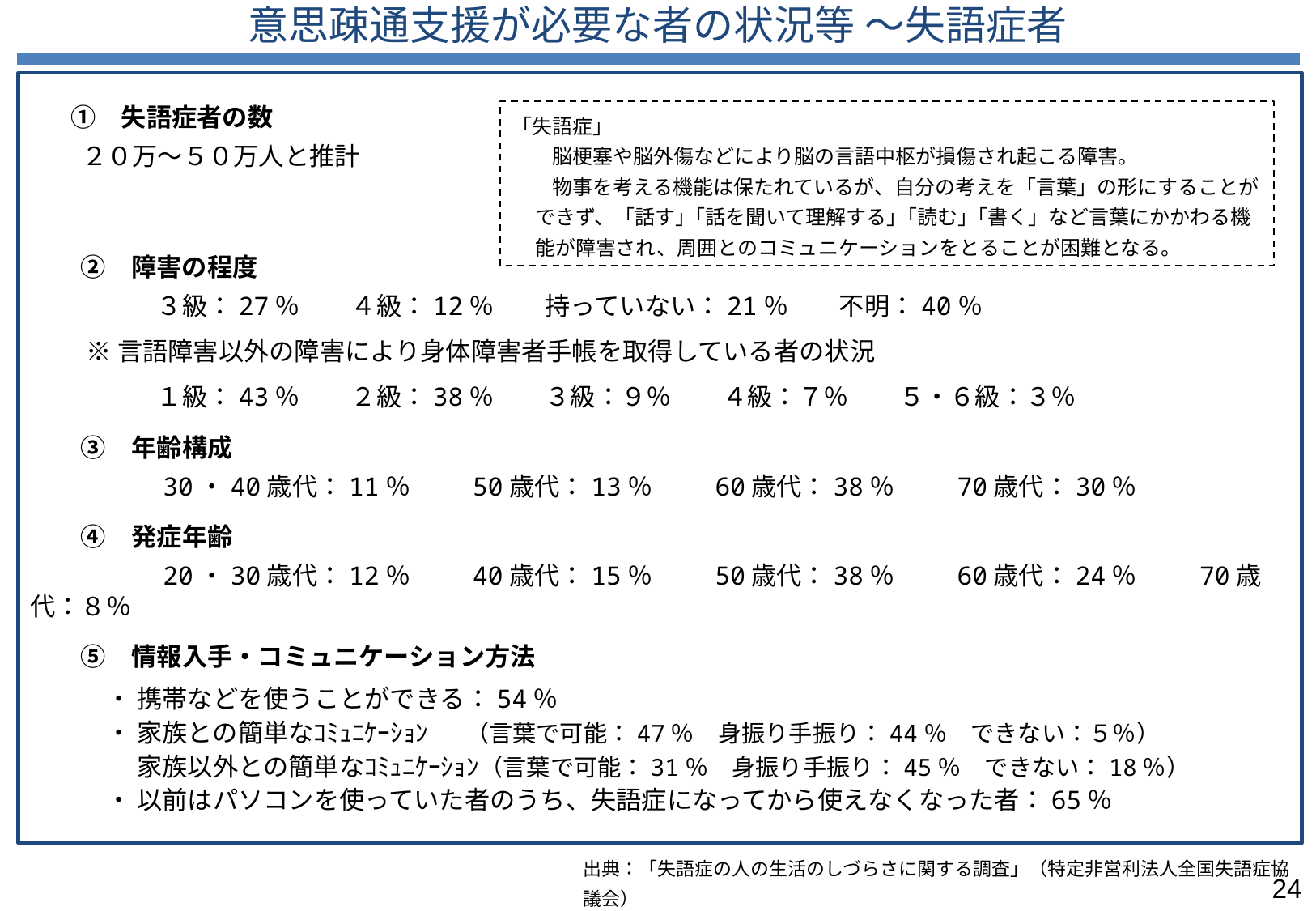

# 意思疎通支援が必要な者の状況等 ～失語症者
  　①　失語症者の数

        ２０万～５０万人と推計

　　②　障害の程度

　　　　　３級：27％　　４級：12％　　持っていない：21％　　不明：40％

　　 ※ 言語障害以外の障害により身体障害者手帳を取得している者の状況

　　　　　１級：43％　　２級：38％　　３級：９％　　４級：７％　　５・６級：３％

　　③　年齢構成

　　　　　30・40歳代：11％　 　50歳代：13％　　 60歳代：38％　　 70歳代：30％

　　④　発症年齢

　　　　　20・30歳代：12％　 　40歳代：15％　　 50歳代：38％　　 60歳代：24％　　 70歳代：８％

　　⑤　情報入手・コミュニケーション方法

　　　・ 携帯などを使うことができる：54％
　　　・ 家族との簡単なｺﾐｭﾆｹｰｼｮﾝ 　 （言葉で可能：47％　身振り手振り：44％　できない：５％）
　　　　 家族以外との簡単なｺﾐｭﾆｹｰｼｮﾝ（言葉で可能：31％　身振り手振り：45％　できない：18％）
　　　・ 以前はパソコンを使っていた者のうち、失語症になってから使えなくなった者：65％
「失語症」
　　脳梗塞や脳外傷などにより脳の言語中枢が損傷され起こる障害。
　　物事を考える機能は保たれているが、自分の考えを「言葉」の形にすることができず、「話す｣「話を聞いて理解する｣「読む｣「書く」など言葉にかかわる機能が障害され、周囲とのコミュニケーションをとることが困難となる。
出典：「失語症の人の生活のしづらさに関する調査」（特定非営利法人全国失語症協議会）
24